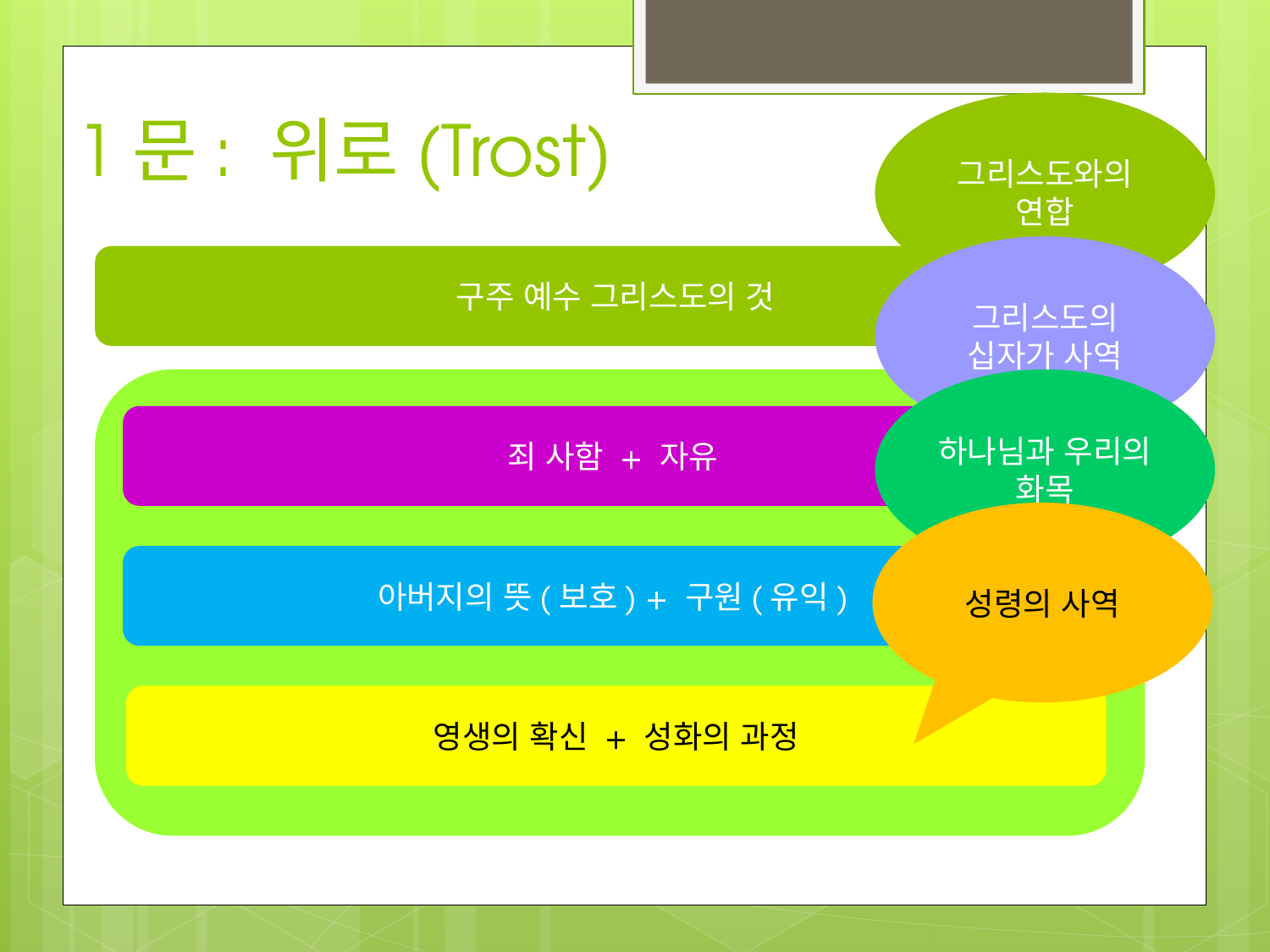

# 1문: 위로(Trost)
그리스도와의 연합
그리스도의 십자가 사역
구주 예수 그리스도의 것

하나님과 우리의 화목
죄 사함 + 자유
성령의 사역
아버지의 뜻(보호) + 구원(유익)
영생의 확신 + 성화의 과정